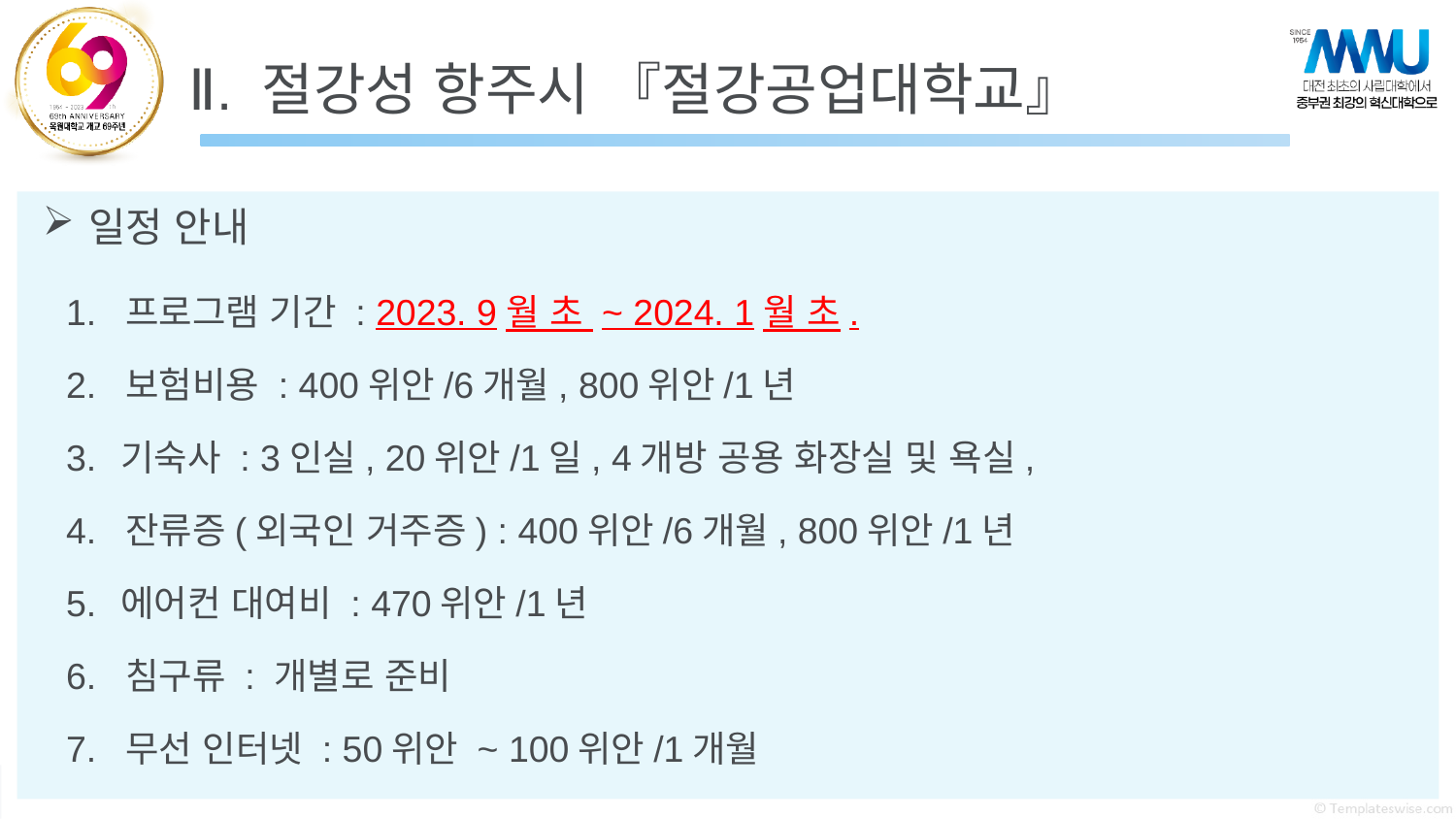

# Ⅱ. 절강성 항주시 『절강공업대학교』

일정 안내

1.  프로그램 기간 : 2023. 9월 초 ~ 2024. 1월 초.
2.  보험비용 : 400위안/6개월, 800위안/1년
기숙사 : 3인실, 20위안/1일, 4개방 공용 화장실 및 욕실,
4.  잔류증(외국인 거주증) : 400위안/6개월, 800위안/1년
에어컨 대여비 : 470위안/1년
6.  침구류 : 개별로 준비
7.  무선 인터넷 : 50위안 ~ 100위안/1개월